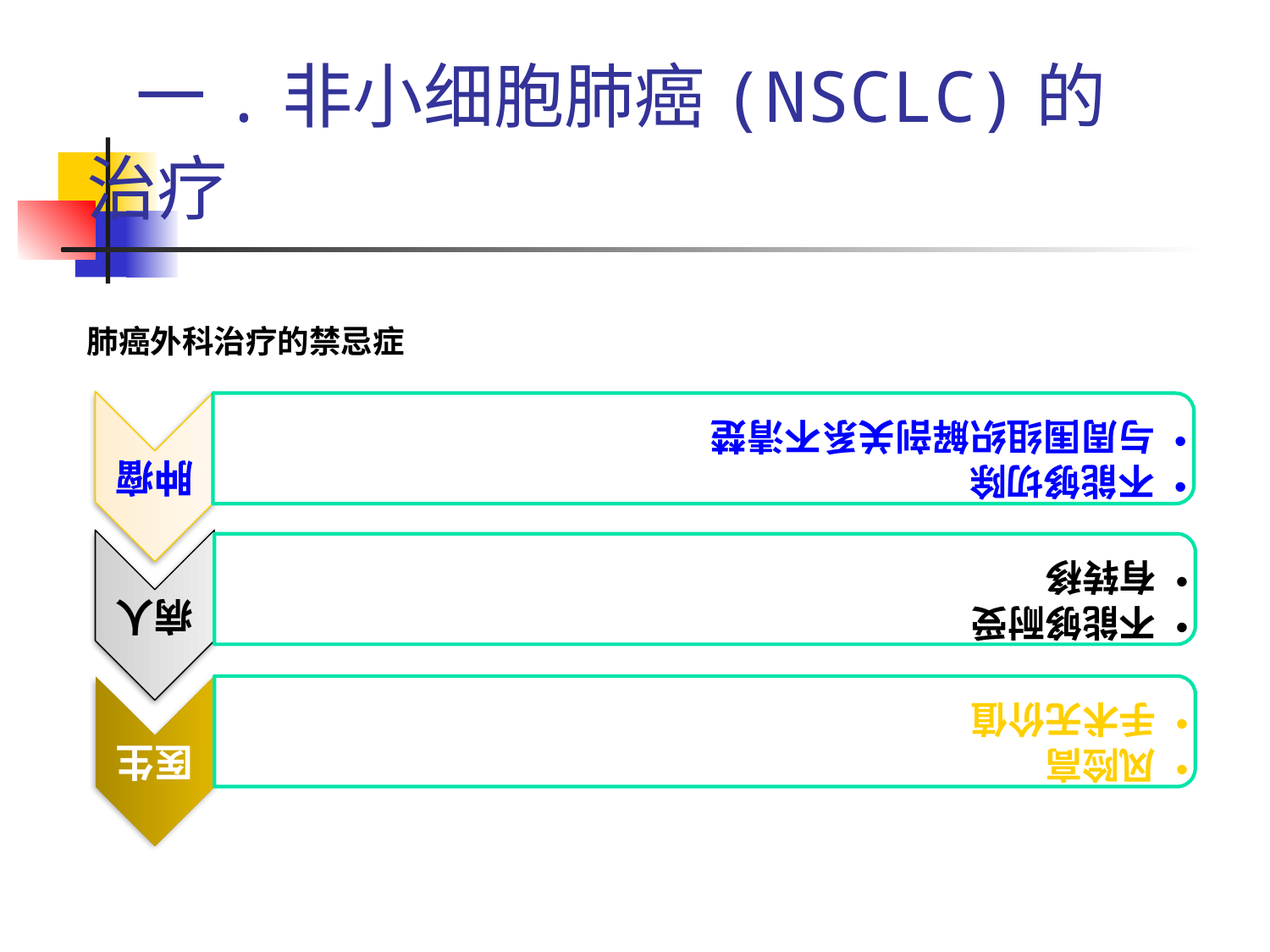

# 一.非小细胞肺癌(NSCLC)的治疗
肺癌外科治疗的禁忌症

肿瘤
不能够切除
与周围组织解剖关系不清楚
病人
不能够耐受
有转移
医生
风险高
手术无价值